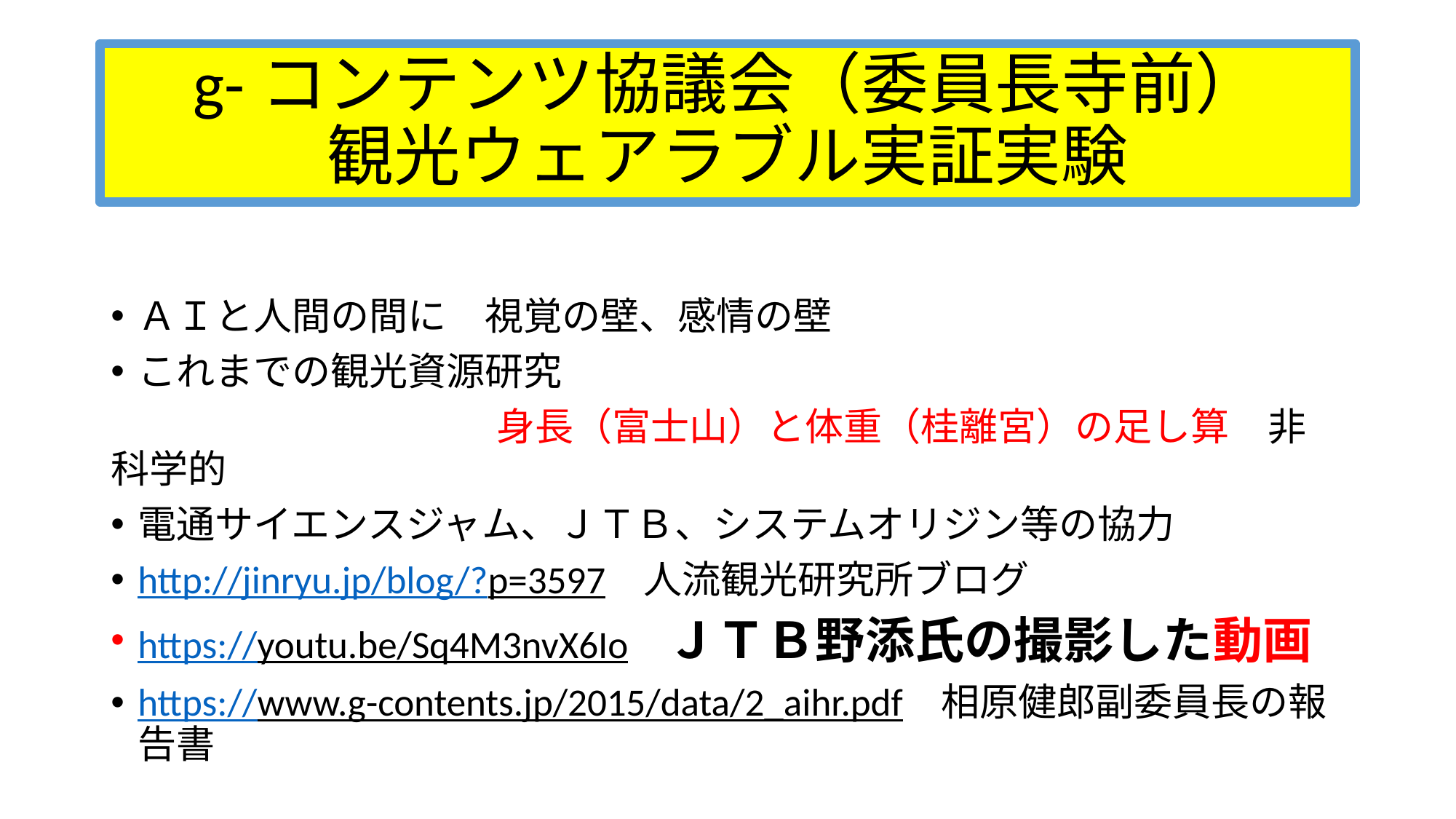

# g-コンテンツ協議会（委員長寺前） 観光ウェアラブル実証実験
ＡＩと人間の間に　視覚の壁、感情の壁
これまでの観光資源研究
　　　　　　　　　　身長（富士山）と体重（桂離宮）の足し算　非科学的
電通サイエンスジャム、ＪＴＢ、システムオリジン等の協力
http://jinryu.jp/blog/?p=3597　人流観光研究所ブログ
https://youtu.be/Sq4M3nvX6Io　ＪＴＢ野添氏の撮影した動画
https://www.g-contents.jp/2015/data/2_aihr.pdf　相原健郎副委員長の報告書